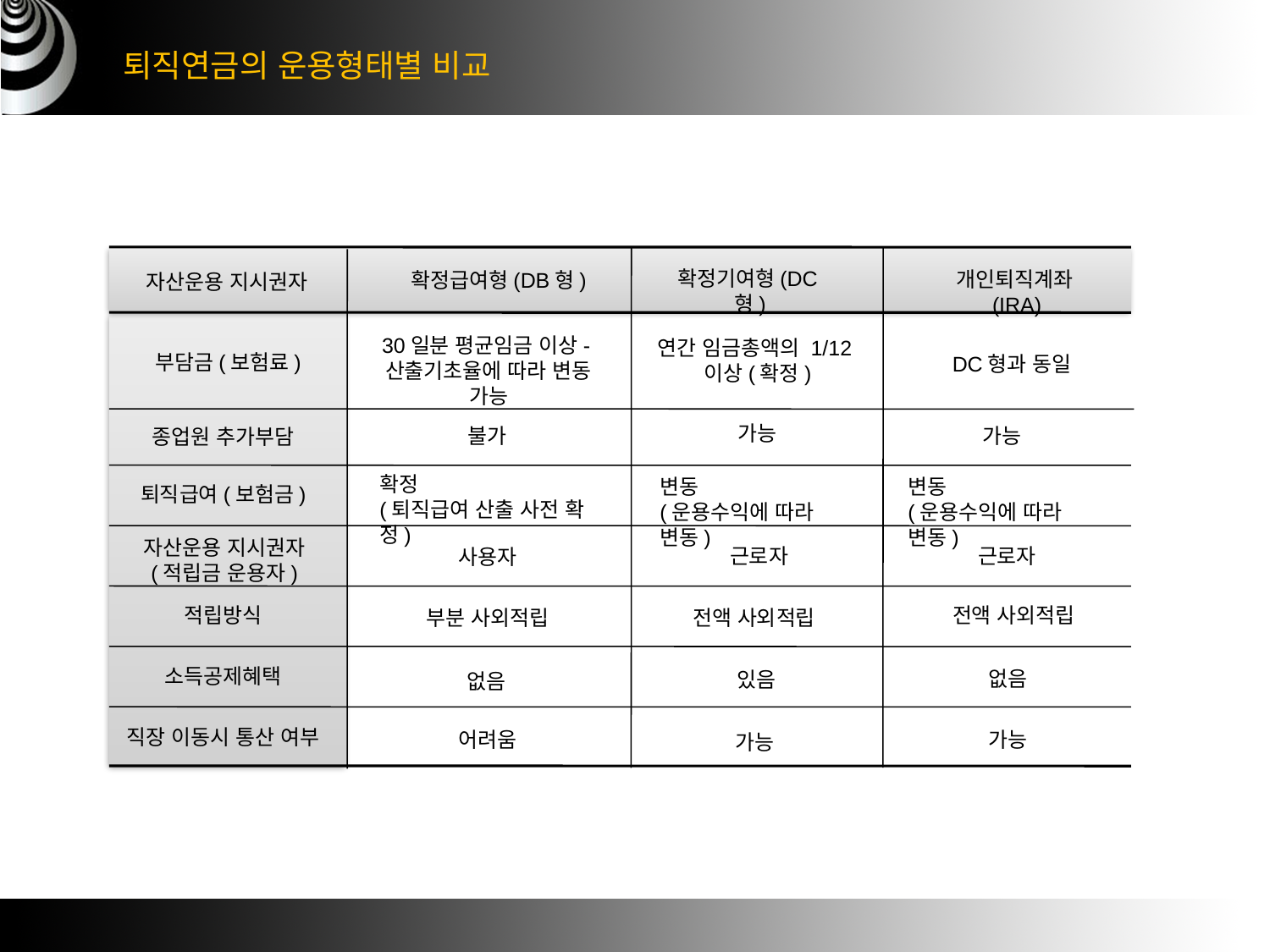

퇴직연금의 운용형태별 비교

확정기여형(DC형)
개인퇴직계좌(IRA)
확정급여형(DB형)
자산운용 지시권자

30일분 평균임금 이상-산출기초율에 따라 변동 가능
연간 임금총액의 1/12
이상(확정)
부담금(보험료)
DC형과 동일
가능
불가
가능
종업원 추가부담
확정
(퇴직급여 산출 사전 확정)
변동
(운용수익에 따라 변동)
변동
(운용수익에 따라 변동)
퇴직급여(보험금)
자산운용 지시권자
(적립금 운용자)
근로자
근로자
사용자
적립방식
전액 사외적립
부분 사외적립
전액 사외적립
소득공제혜택
없음
있음
없음
직장 이동시 통산 여부
어려움
가능
가능